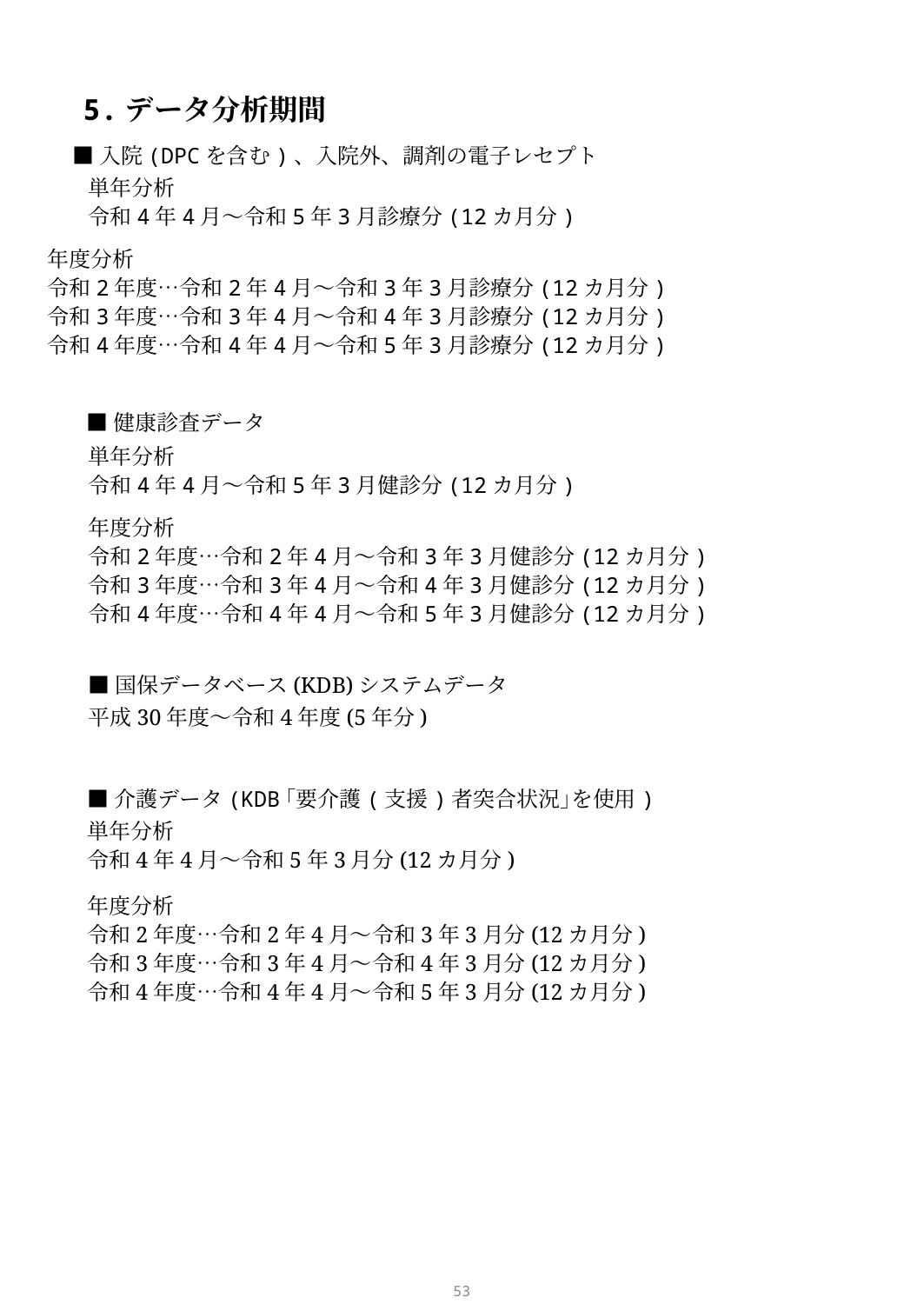

5.データ分析期間
■入院(DPCを含む)、入院外、調剤の電子レセプト
単年分析
令和4年4月～令和5年3月診療分(12カ月分)
年度分析
令和2年度…令和2年4月～令和3年3月診療分(12カ月分)
令和3年度…令和3年4月～令和4年3月診療分(12カ月分)
令和4年度…令和4年4月～令和5年3月診療分(12カ月分)

■健康診査データ
単年分析
令和4年4月～令和5年3月健診分(12カ月分)
年度分析
令和2年度…令和2年4月～令和3年3月健診分(12カ月分)
令和3年度…令和3年4月～令和4年3月健診分(12カ月分)
令和4年度…令和4年4月～令和5年3月健診分(12カ月分)

■国保データベース(KDB)システムデータ
平成30年度～令和4年度(5年分)

■介護データ(KDB｢要介護(支援)者突合状況｣を使用)
単年分析
令和4年4月～令和5年3月分(12カ月分)
年度分析
令和2年度…令和2年4月～令和3年3月分(12カ月分)
令和3年度…令和3年4月～令和4年3月分(12カ月分)
令和4年度…令和4年4月～令和5年3月分(12カ月分)

53